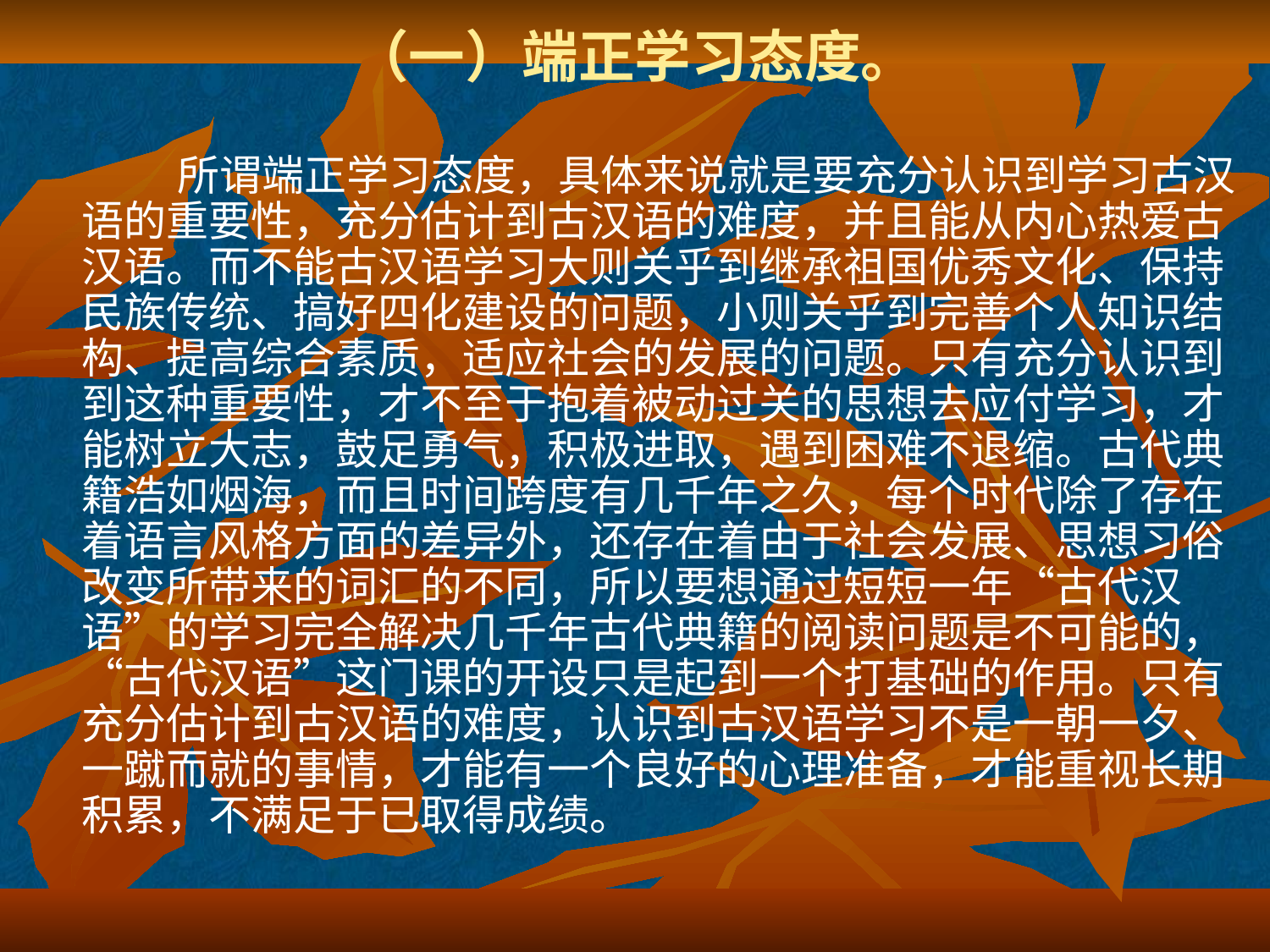

# （一）端正学习态度。
              所谓端正学习态度，具体来说就是要充分认识到学习古汉语的重要性，充分估计到古汉语的难度，并且能从内心热爱古汉语。而不能古汉语学习大则关乎到继承祖国优秀文化、保持民族传统、搞好四化建设的问题，小则关乎到完善个人知识结构、提高综合素质，适应社会的发展的问题。只有充分认识到到这种重要性，才不至于抱着被动过关的思想去应付学习，才能树立大志，鼓足勇气，积极进取，遇到困难不退缩。古代典籍浩如烟海，而且时间跨度有几千年之久，每个时代除了存在着语言风格方面的差异外，还存在着由于社会发展、思想习俗改变所带来的词汇的不同，所以要想通过短短一年“古代汉语”的学习完全解决几千年古代典籍的阅读问题是不可能的，“古代汉语”这门课的开设只是起到一个打基础的作用。只有充分估计到古汉语的难度，认识到古汉语学习不是一朝一夕、一蹴而就的事情，才能有一个良好的心理准备，才能重视长期积累，不满足于已取得成绩。